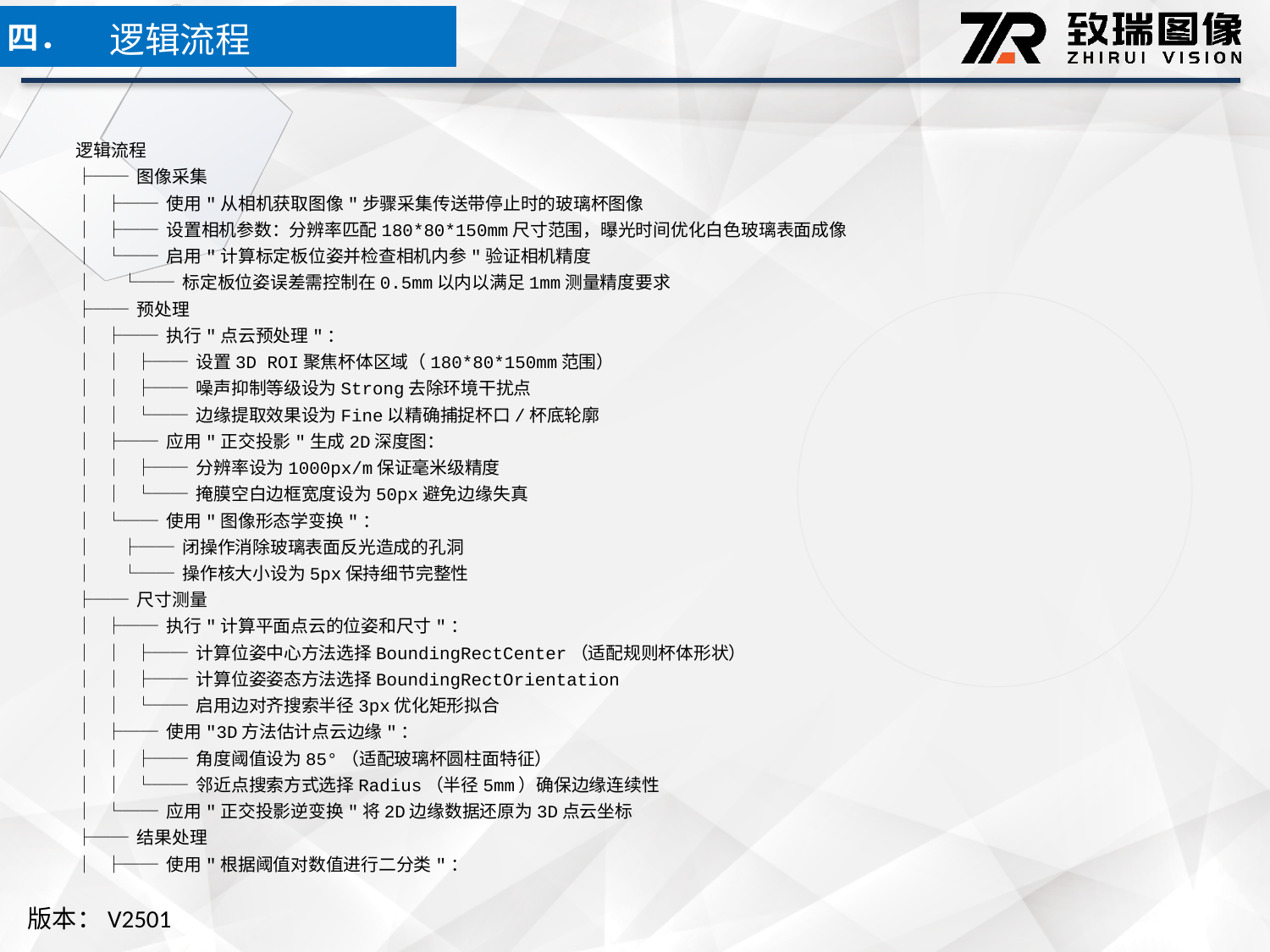

逻辑流程
四．

逻辑流程
├── 图像采集
│   ├── 使用"从相机获取图像"步骤采集传送带停止时的玻璃杯图像
│   ├── 设置相机参数：分辨率匹配180*80*150mm尺寸范围，曝光时间优化白色玻璃表面成像
│   └── 启用"计算标定板位姿并检查相机内参"验证相机精度
│       └── 标定板位姿误差需控制在0.5mm以内以满足1mm测量精度要求
├── 预处理
│   ├── 执行"点云预处理"：
│   │   ├── 设置3D ROI聚焦杯体区域（180*80*150mm范围）
│   │   ├── 噪声抑制等级设为Strong去除环境干扰点
│   │   └── 边缘提取效果设为Fine以精确捕捉杯口/杯底轮廓
│   ├── 应用"正交投影"生成2D深度图：
│   │   ├── 分辨率设为1000px/m保证毫米级精度
│   │   └── 掩膜空白边框宽度设为50px避免边缘失真
│   └── 使用"图像形态学变换"：
│       ├── 闭操作消除玻璃表面反光造成的孔洞
│       └── 操作核大小设为5px保持细节完整性
├── 尺寸测量
│   ├── 执行"计算平面点云的位姿和尺寸"：
│   │   ├── 计算位姿中心方法选择BoundingRectCenter（适配规则杯体形状）
│   │   ├── 计算位姿姿态方法选择BoundingRectOrientation
│   │   └── 启用边对齐搜索半径3px优化矩形拟合
│   ├── 使用"3D方法估计点云边缘"：
│   │   ├── 角度阈值设为85°（适配玻璃杯圆柱面特征）
│   │   └── 邻近点搜索方式选择Radius（半径5mm）确保边缘连续性
│   └── 应用"正交投影逆变换"将2D边缘数据还原为3D点云坐标
├── 结果处理
│   ├── 使用"根据阈值对数值进行二分类"：